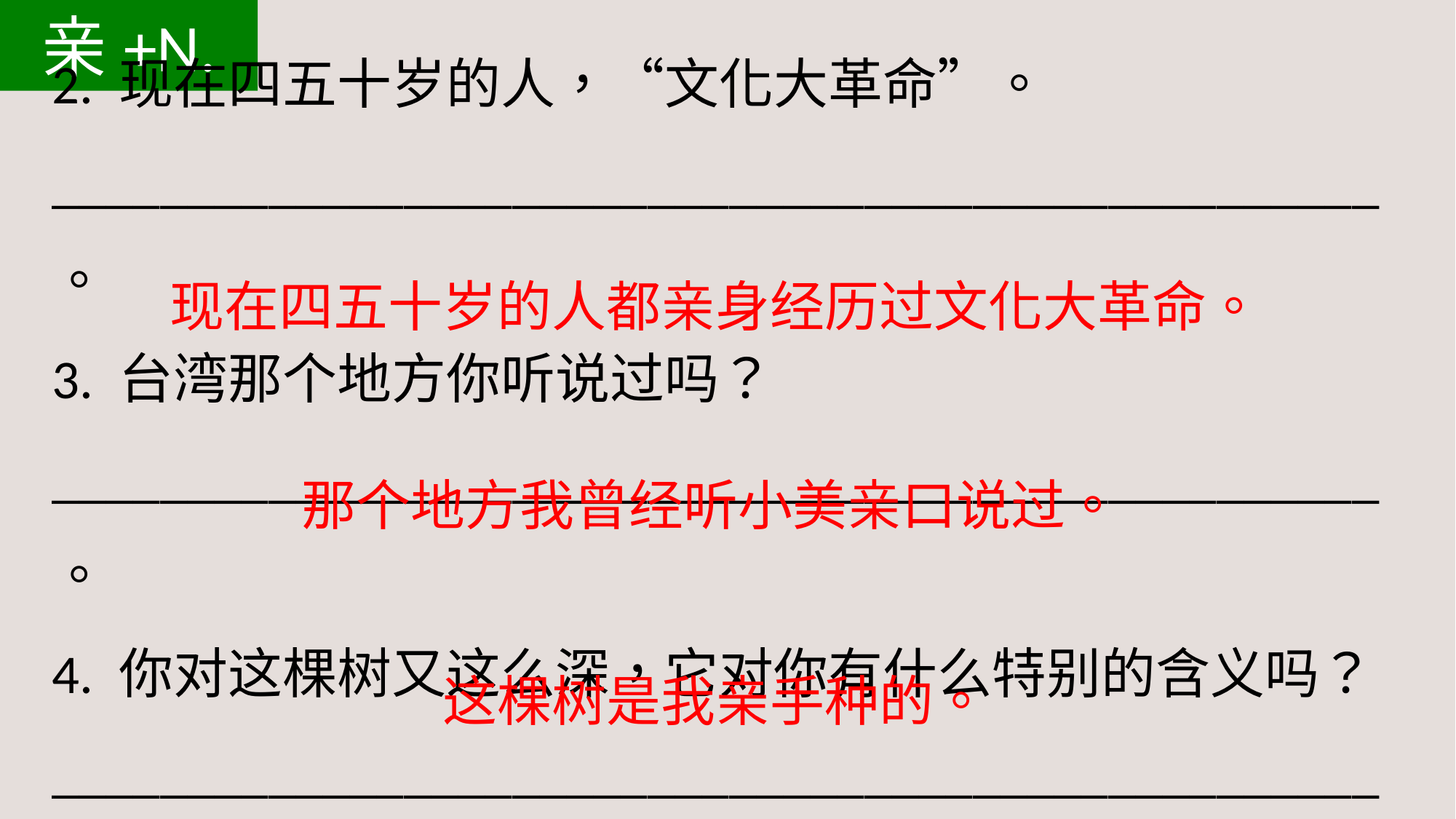

亲+N.
2. 现在四五十岁的人，“文化大革命”。
_________________________________________________。
3. 台湾那个地方你听说过吗？
_________________________________________________。
4. 你对这棵树又这么深，它对你有什么特别的含义吗？
_________________________________________________。
现在四五十岁的人都亲身经历过文化大革命。
那个地方我曾经听小美亲口说过。
这棵树是我亲手种的。